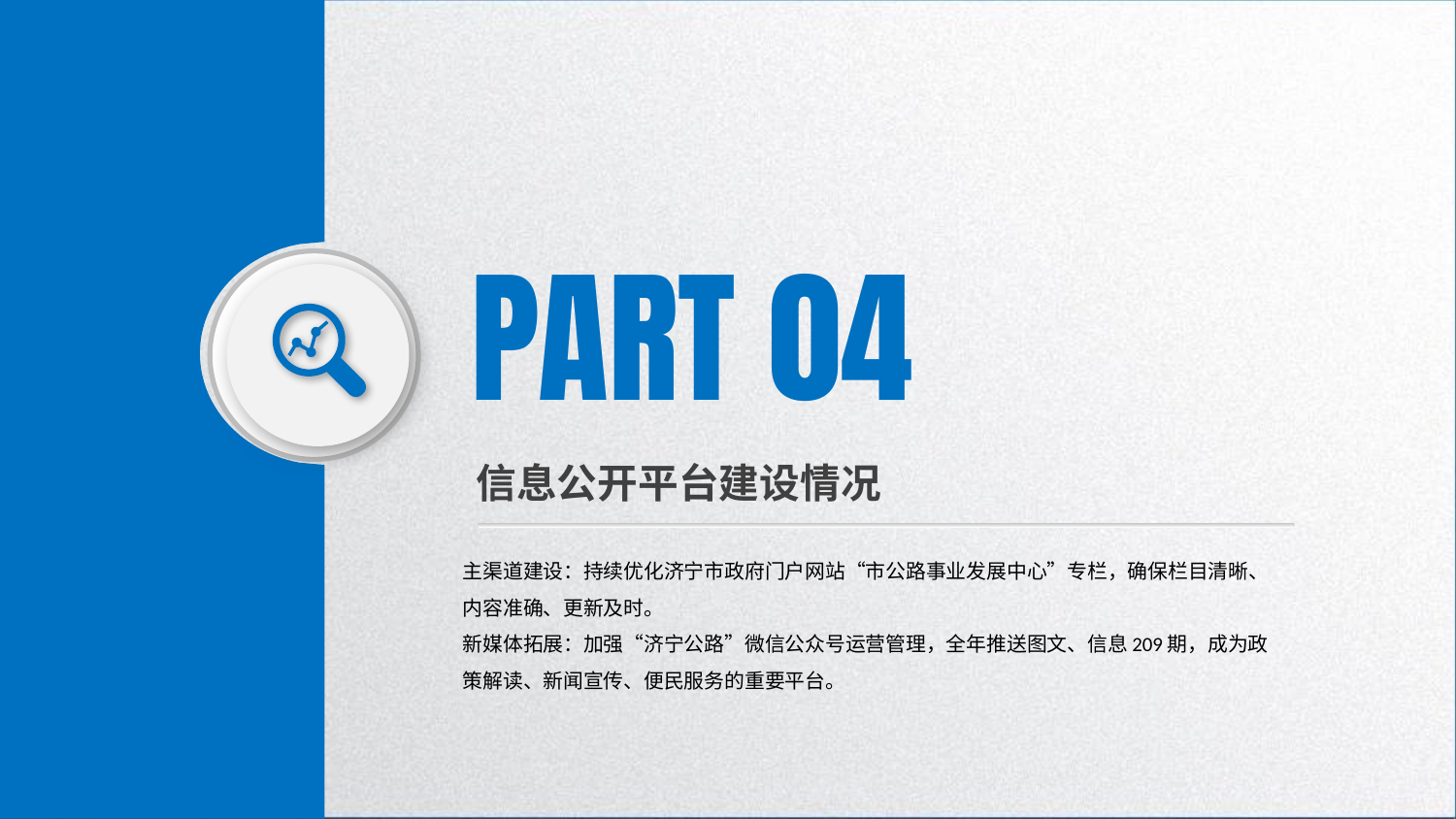

PART 04

信息公开平台建设情况

主渠道建设：持续优化济宁市政府门户网站“市公路事业发展中心”专栏，确保栏目清晰、内容准确、更新及时。
新媒体拓展：加强“济宁公路”微信公众号运营管理，全年推送图文、信息209期，成为政策解读、新闻宣传、便民服务的重要平台。